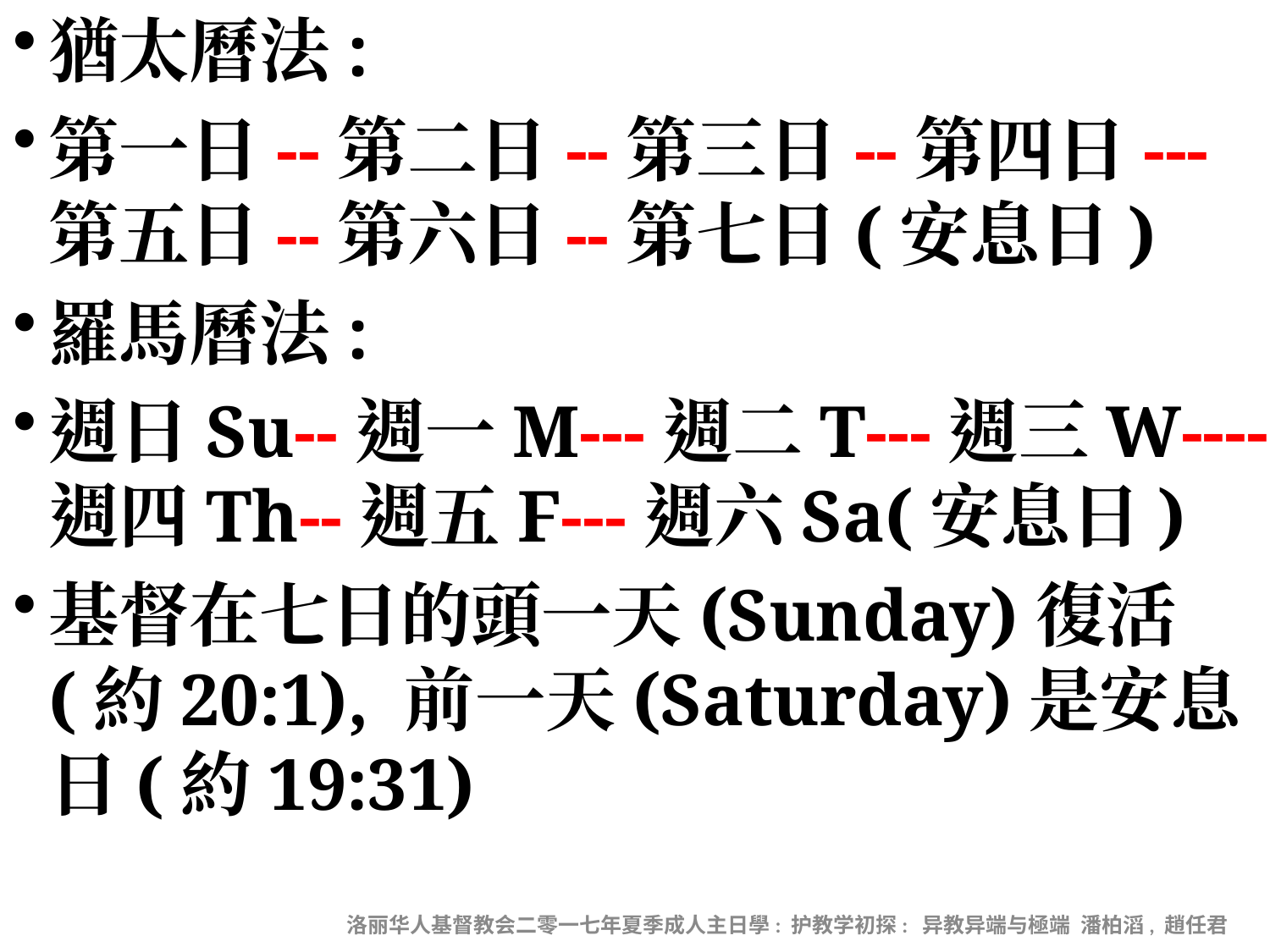

猶太曆法:
第一日--第二日--第三日--第四日---第五日--第六日--第七日(安息日)
羅馬曆法:
週日Su--週一M---週二T---週三W----週四Th--週五F---週六Sa(安息日)
基督在七日的頭一天(Sunday)復活(約20:1), 前一天(Saturday)是安息日(約19:31)
洛丽华人基督教会二零一七年夏季成人主日學: 护教学初探:  异教异端与極端  潘柏滔, 趙任君